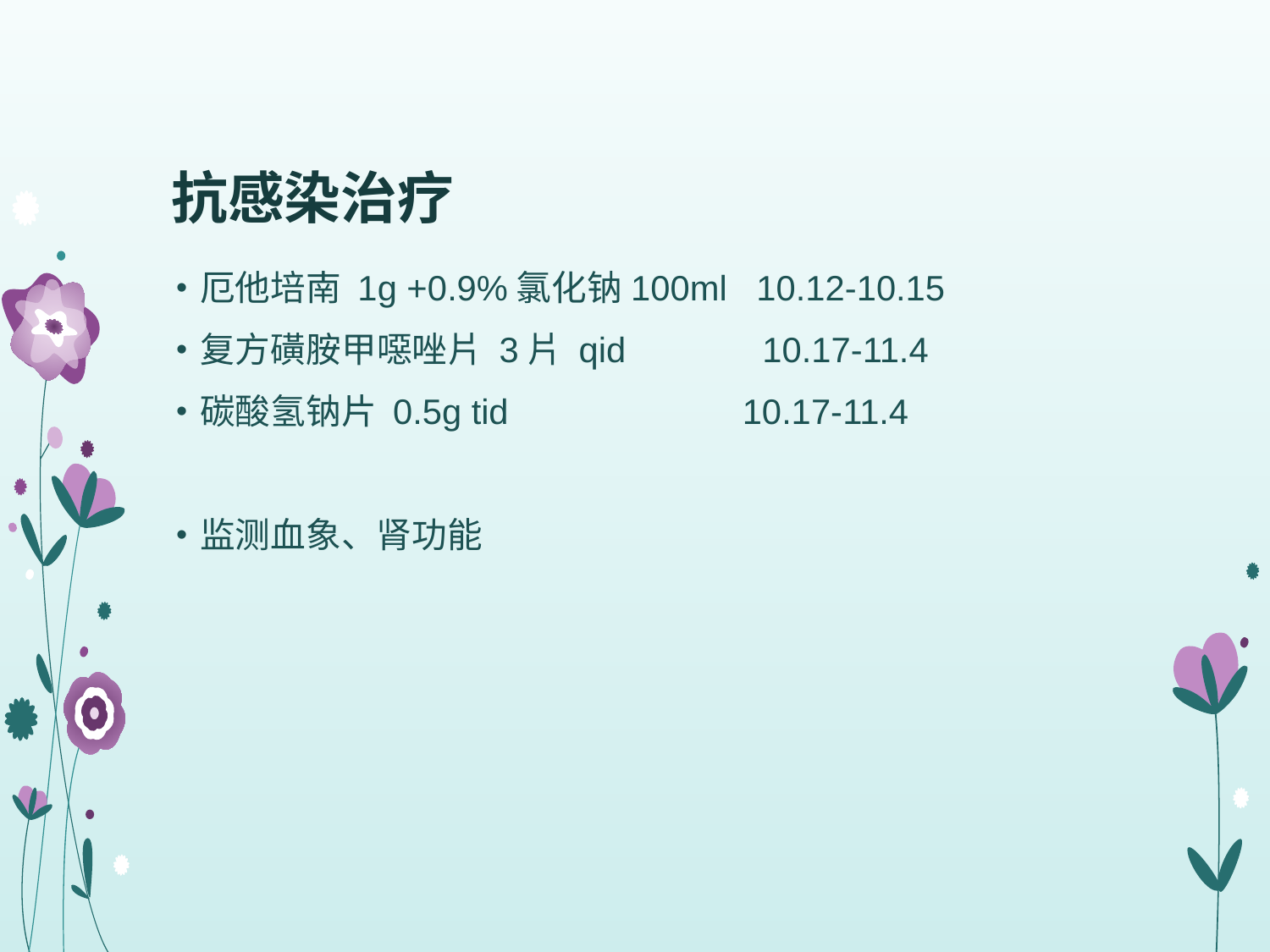

# 抗感染治疗
厄他培南 1g +0.9%氯化钠100ml   10.12-10.15
复方磺胺甲噁唑片 3片 qid              10.17-11.4
碳酸氢钠片 0.5g tid                        10.17-11.4

监测血象、肾功能